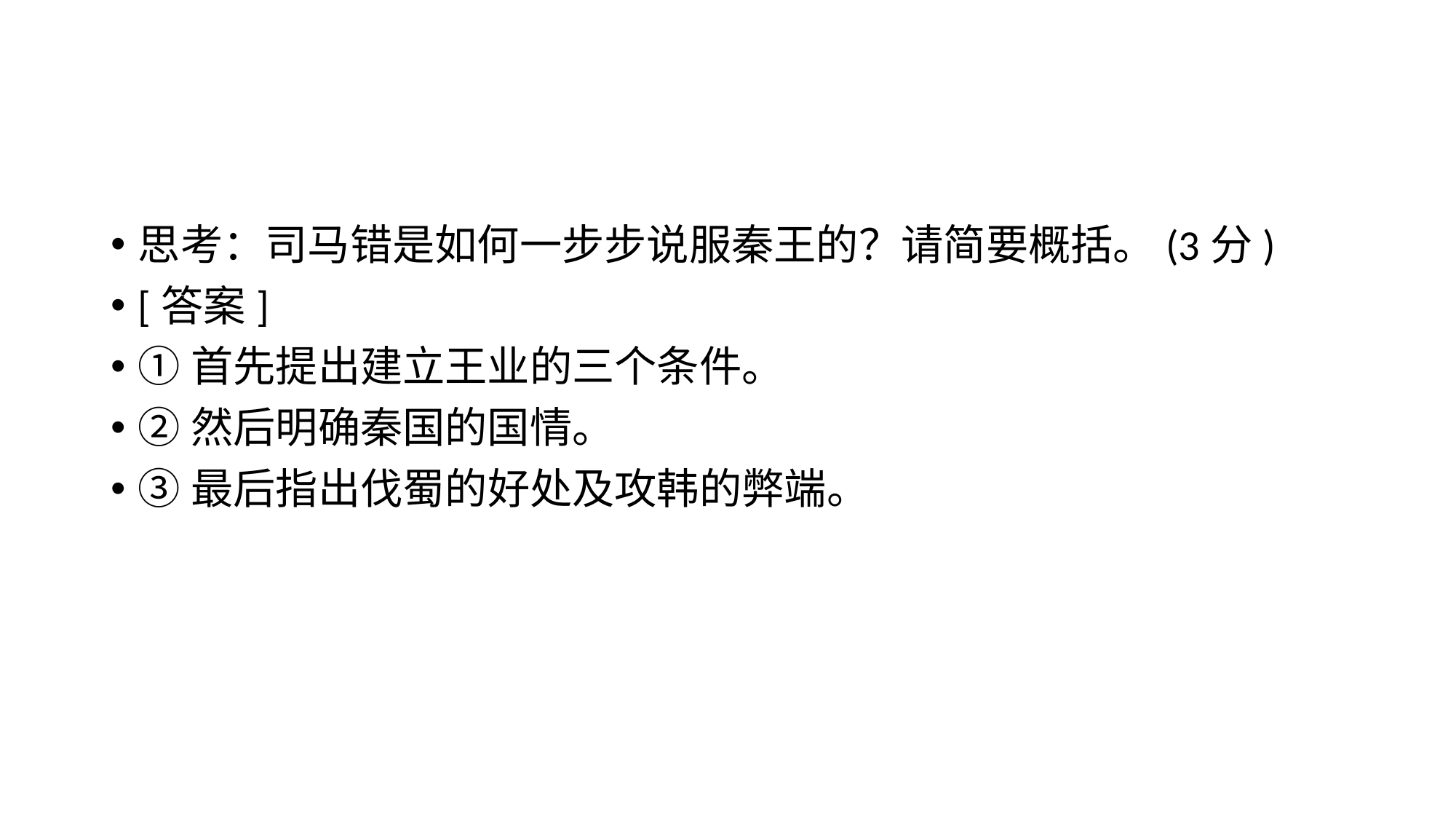

#
思考：司马错是如何一步步说服秦王的？请简要概括。(3分)
[答案]
①首先提出建立王业的三个条件。
②然后明确秦国的国情。
③最后指出伐蜀的好处及攻韩的弊端。